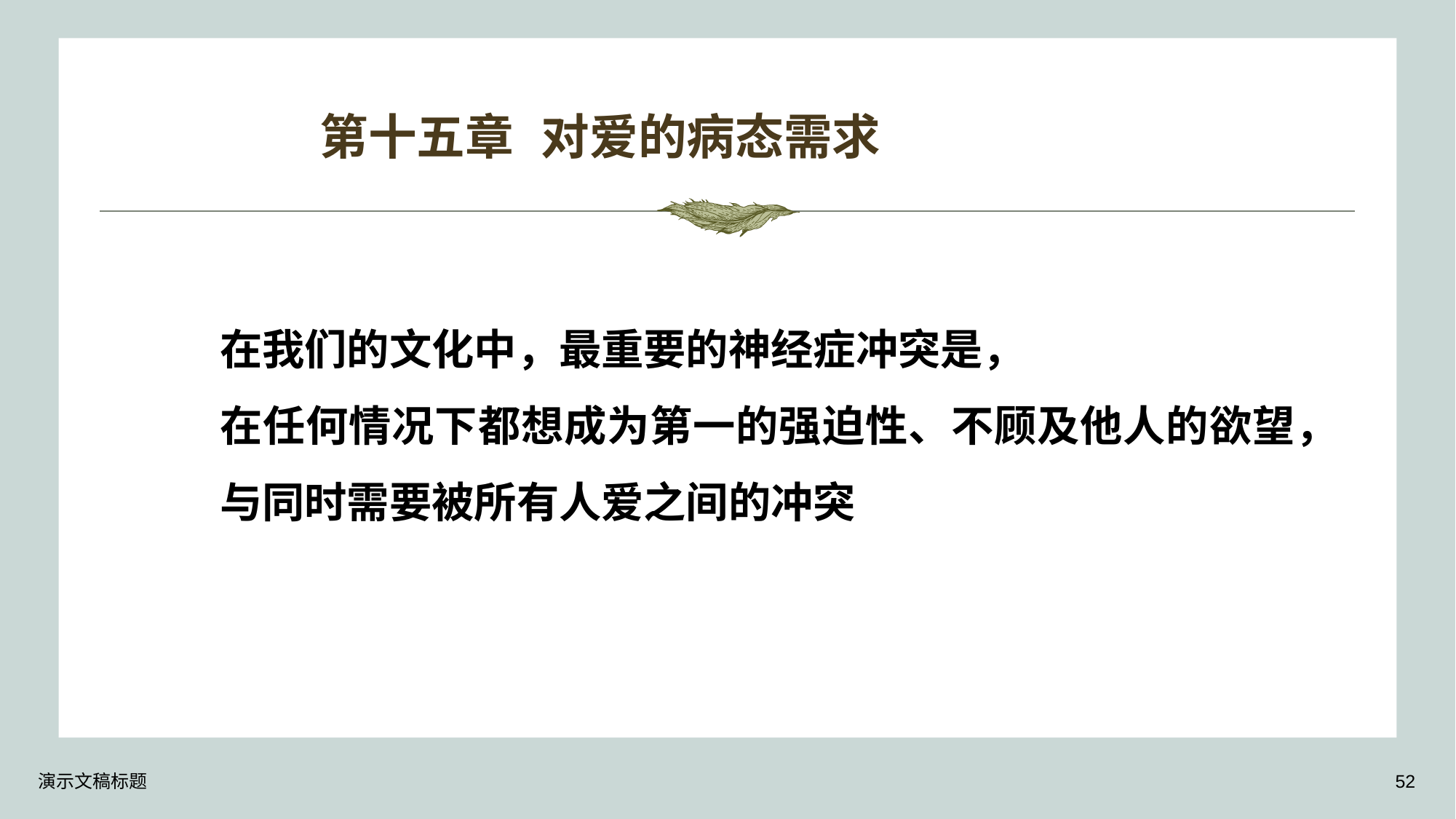

# 第十五章  对爱的病态需求
在我们的文化中，最重要的神经症冲突是，
在任何情况下都想成为第一的强迫性、不顾及他人的欲望，
与同时需要被所有人爱之间的冲突
演示文稿标题
52